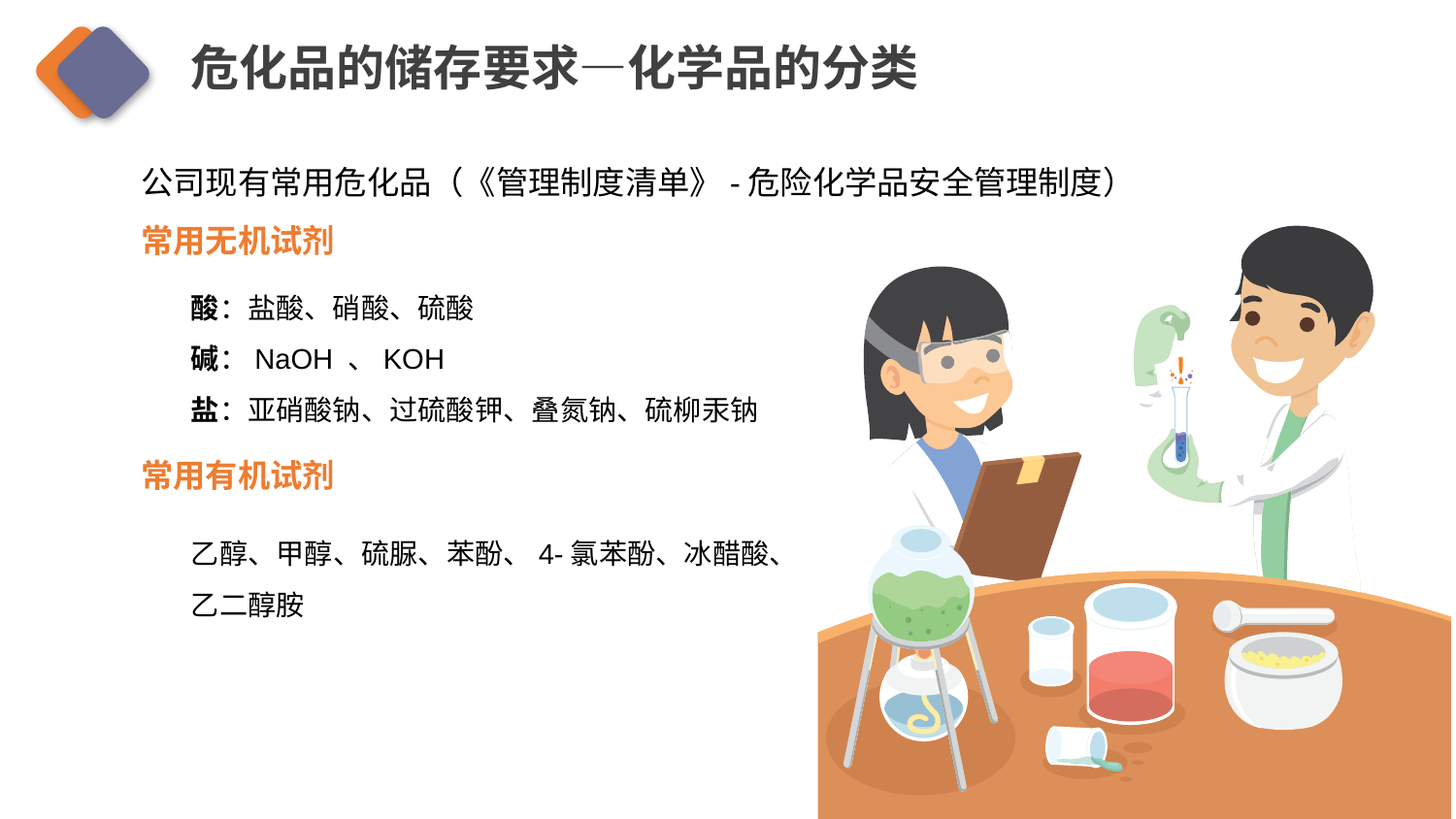

危化品的储存要求—化学品的分类
公司现有常用危化品（《管理制度清单》-危险化学品安全管理制度）
常用无机试剂

酸：盐酸、硝酸、硫酸
碱：NaOH 、KOH
盐：亚硝酸钠、过硫酸钾、叠氮钠、硫柳汞钠
常用有机试剂
乙醇、甲醇、硫脲、苯酚、4-氯苯酚、冰醋酸、乙二醇胺